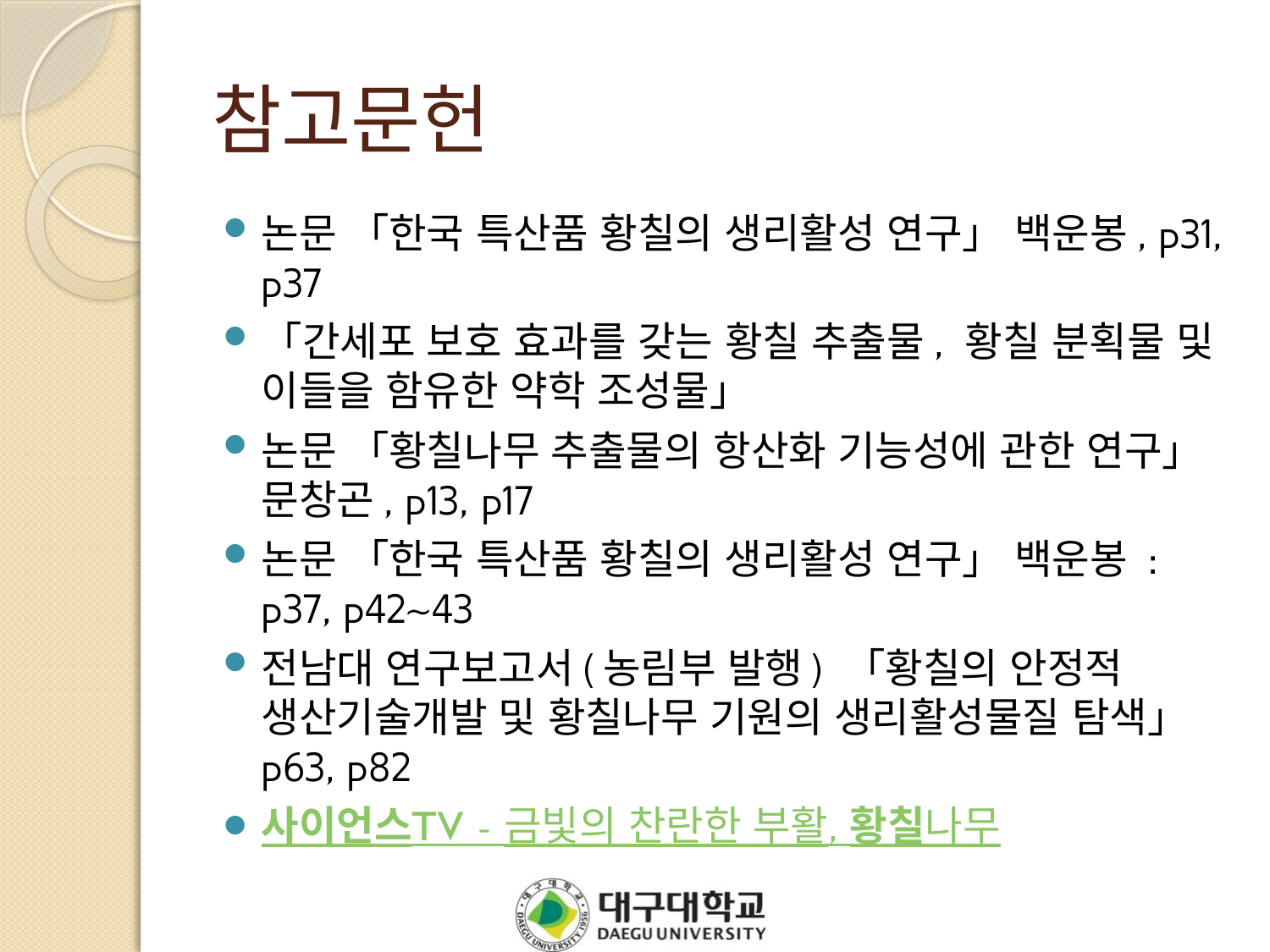

# 참고문헌
논문 「한국 특산품 황칠의 생리활성 연구」 백운봉, p31, p37
「간세포 보호 효과를 갖는 황칠 추출물, 황칠 분획물 및 이들을 함유한 약학 조성물」
논문 「황칠나무 추출물의 항산화 기능성에 관한 연구」 문창곤, p13, p17
논문 「한국 특산품 황칠의 생리활성 연구」 백운봉 : p37, p42~43
전남대 연구보고서(농림부 발행) 「황칠의 안정적 생산기술개발 및 황칠나무 기원의 생리활성물질 탐색」 p63, p82
사이언스TV - 금빛의 찬란한 부활, 황칠나무